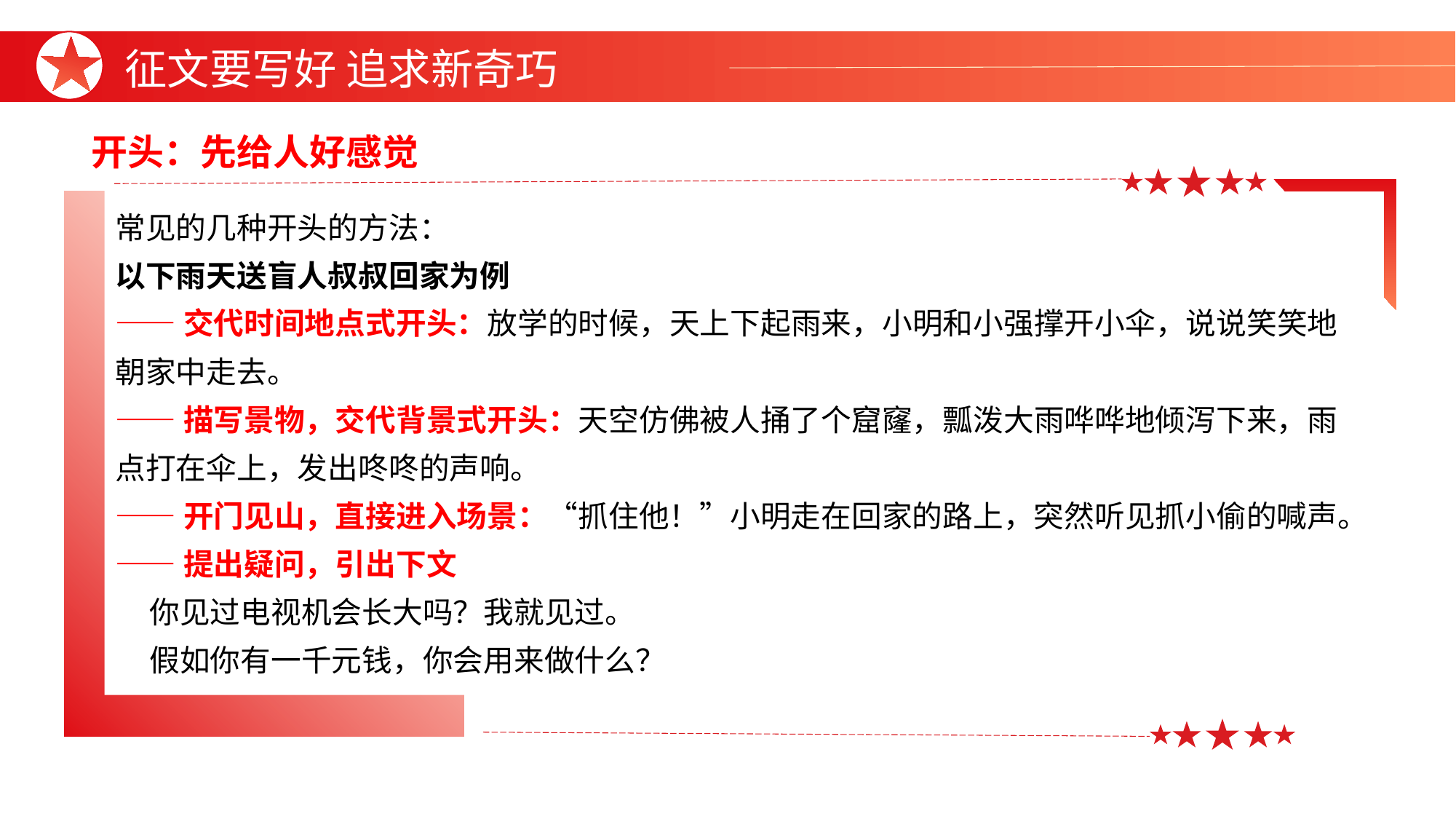

征文要写好 追求新奇巧
开头：先给人好感觉

常见的几种开头的方法：
以下雨天送盲人叔叔回家为例
——交代时间地点式开头：放学的时候，天上下起雨来，小明和小强撑开小伞，说说笑笑地朝家中走去。
——描写景物，交代背景式开头：天空仿佛被人捅了个窟窿，瓢泼大雨哗哗地倾泻下来，雨点打在伞上，发出咚咚的声响。
——开门见山，直接进入场景：“抓住他！”小明走在回家的路上，突然听见抓小偷的喊声。
——提出疑问，引出下文
    你见过电视机会长大吗？我就见过。
    假如你有一千元钱，你会用来做什么？